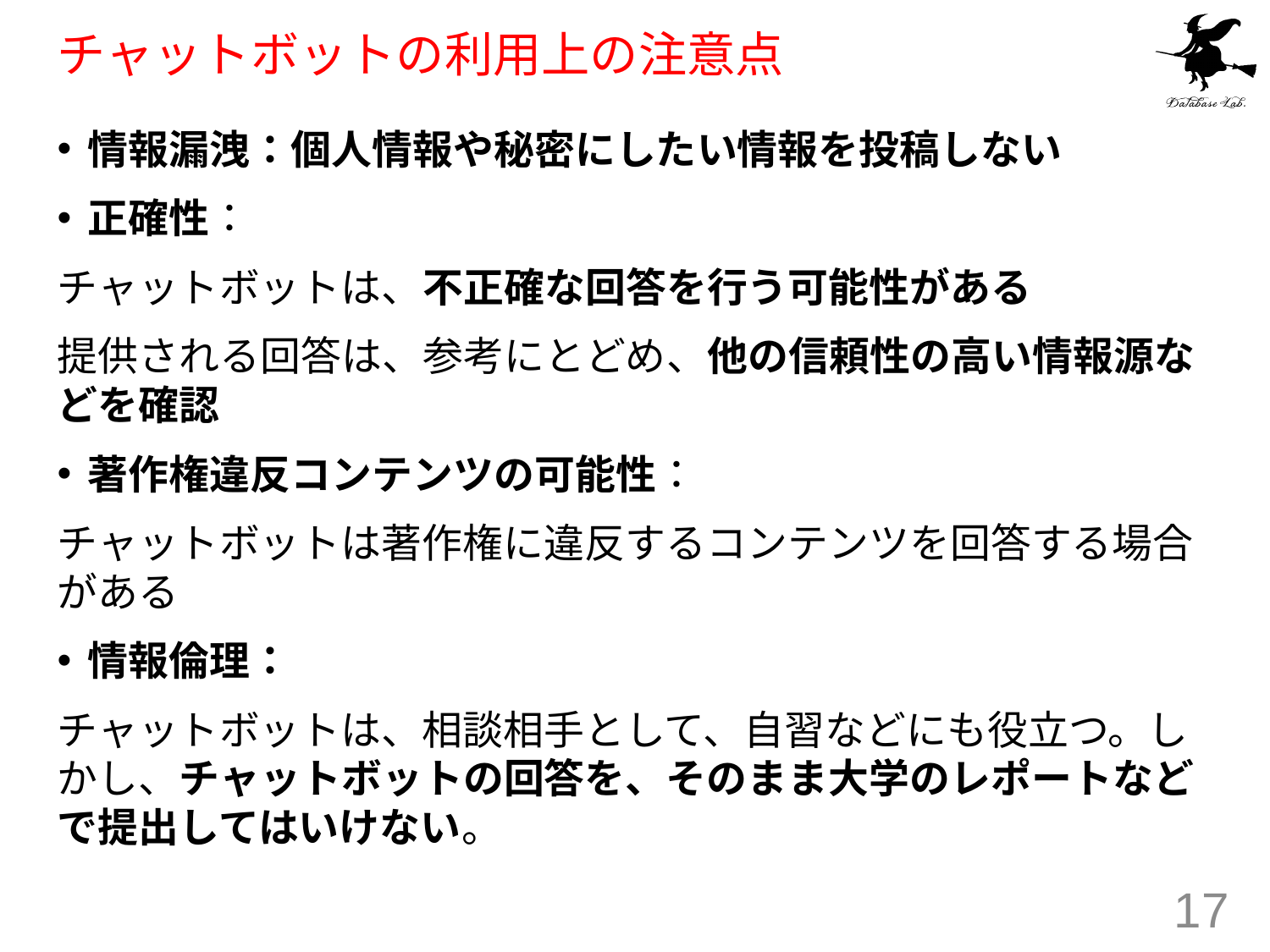

# チャットボットの利用上の注意点
情報漏洩：個人情報や秘密にしたい情報を投稿しない
正確性：
チャットボットは、不正確な回答を行う可能性がある
提供される回答は、参考にとどめ、他の信頼性の高い情報源などを確認
著作権違反コンテンツの可能性：
チャットボットは著作権に違反するコンテンツを回答する場合がある
情報倫理：
チャットボットは、相談相手として、自習などにも役立つ。しかし、チャットボットの回答を、そのまま大学のレポートなどで提出してはいけない。

17